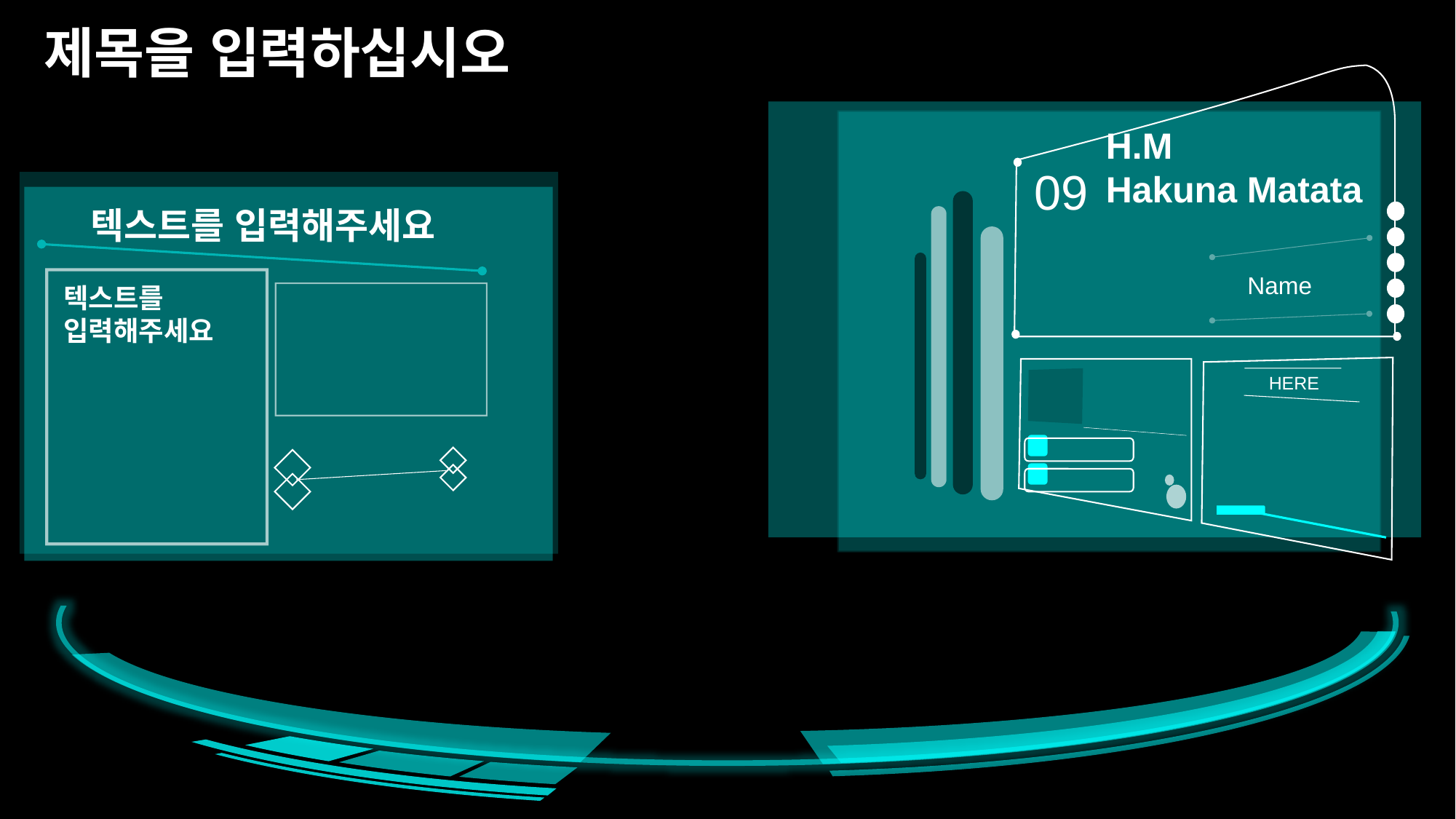

# 제목을 입력하십시오

H.M
Hakuna Matata
09

텍스트를 입력해주세요

Name

텍스트를 입력해주세요

HERE